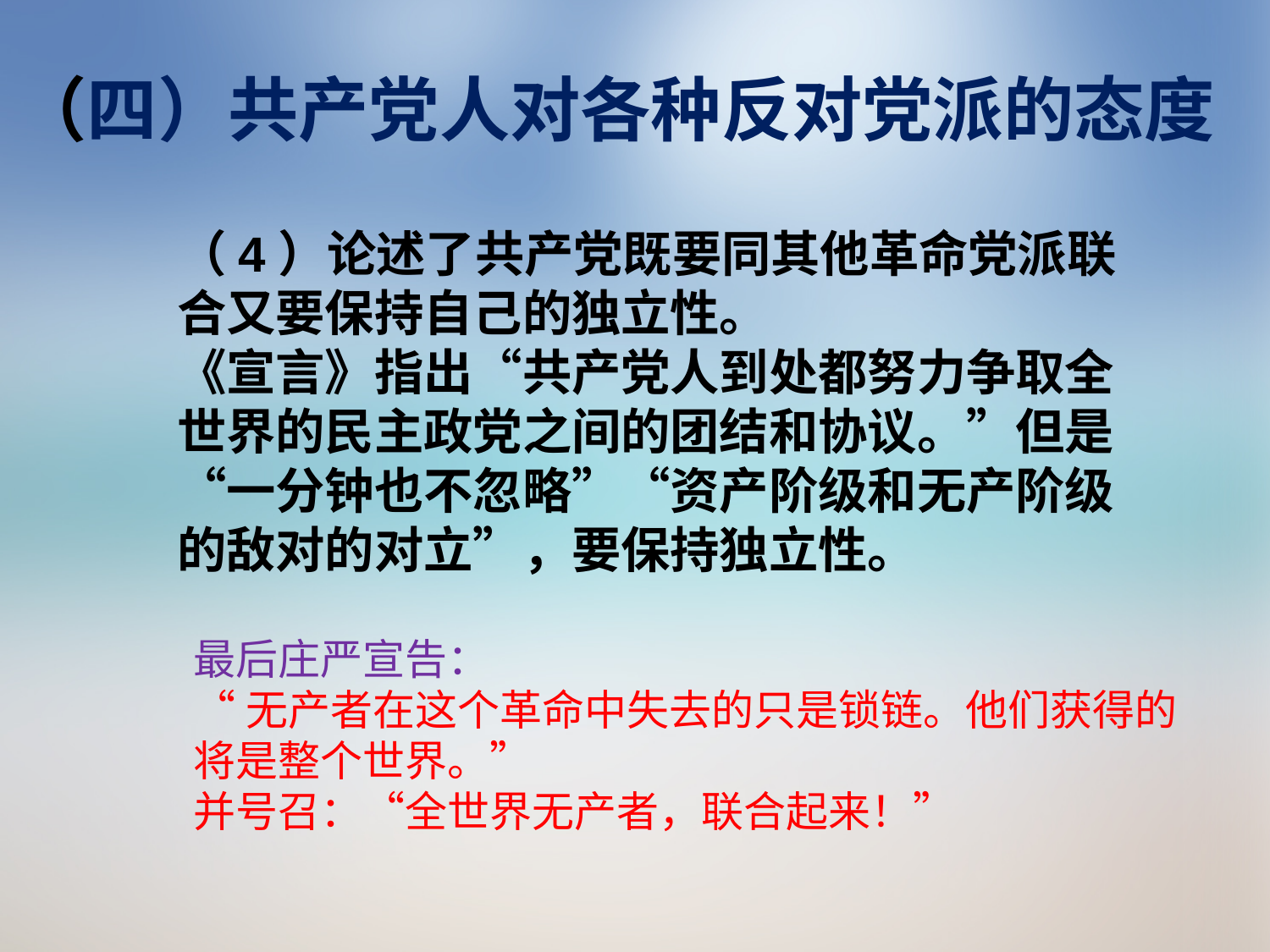

# （四）共产党人对各种反对党派的态度
（4）论述了共产党既要同其他革命党派联合又要保持自己的独立性。
《宣言》指出“共产党人到处都努力争取全世界的民主政党之间的团结和协议。”但是“一分钟也不忽略”“资产阶级和无产阶级的敌对的对立”，要保持独立性。
最后庄严宣告：
“无产者在这个革命中失去的只是锁链。他们获得的将是整个世界。”
并号召：“全世界无产者，联合起来！”